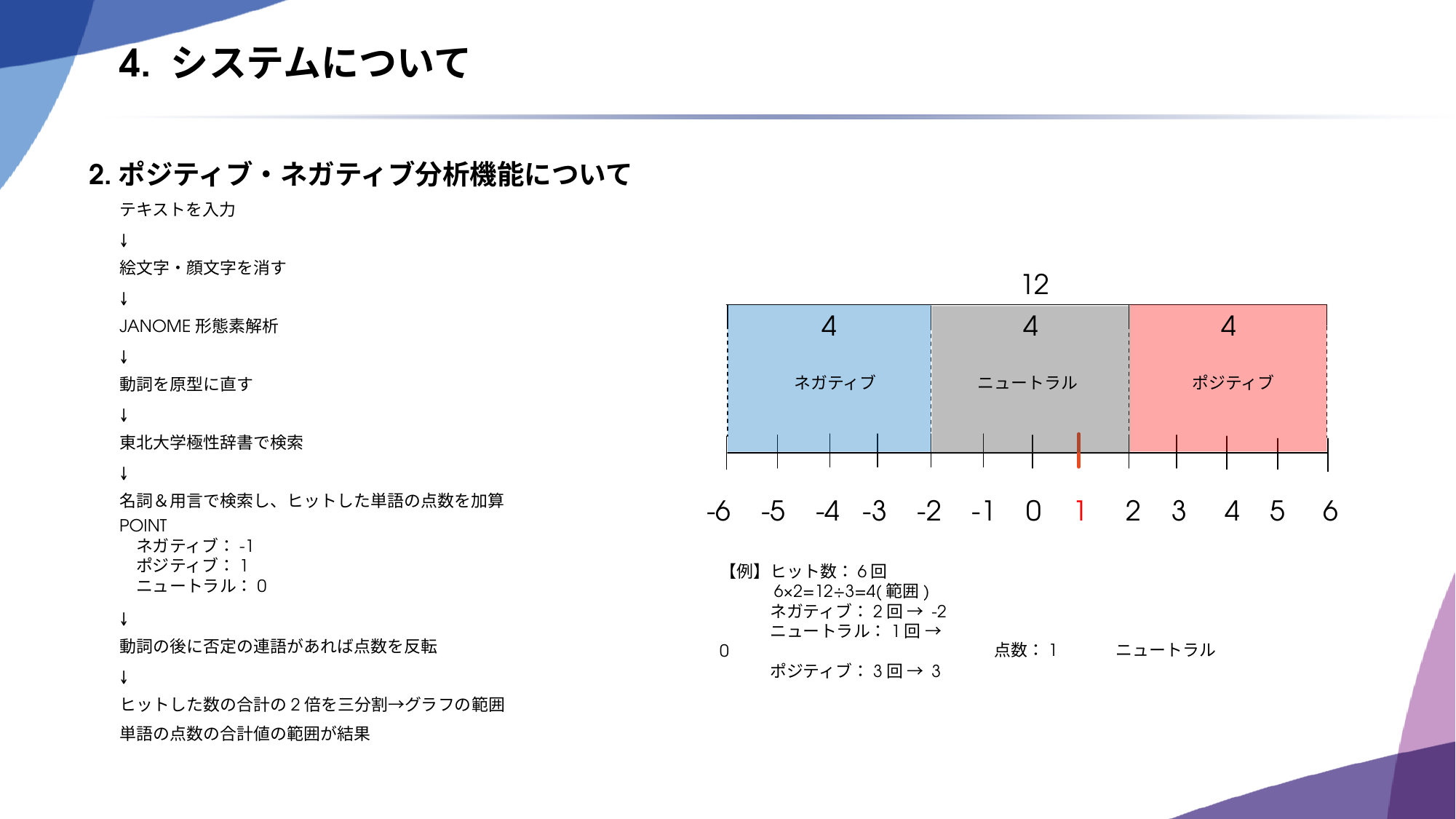

# 4. システムについて
2.ポジティブ・ネガティブ分析機能について
テキストを入力
↓
絵文字・顔文字を消す
↓
JANOME形態素解析
↓
動詞を原型に直す
↓
東北大学極性辞書で検索
↓
名詞＆用言で検索し、ヒットした単語の点数を加算

↓
動詞の後に否定の連語があれば点数を反転
↓
ヒットした数の合計の2倍を三分割→グラフの範囲
単語の点数の合計値の範囲が結果

12
4
4
4

ポジティブ
ネガティブ
ニュートラル
-6    -5    -4   -3    -2    -1    0    1     2    3     4    5     6
POINT
　ネガティブ：-1
　ポジティブ：1
　ニュートラル：0
【例】ヒット数：6回
　　　6×2=12÷3=4(範囲)
　　　ネガティブ：2回 → -2
　　　ニュートラル：1回 → 0
　　　ポジティブ：3回 → 3
点数：1
ニュートラル